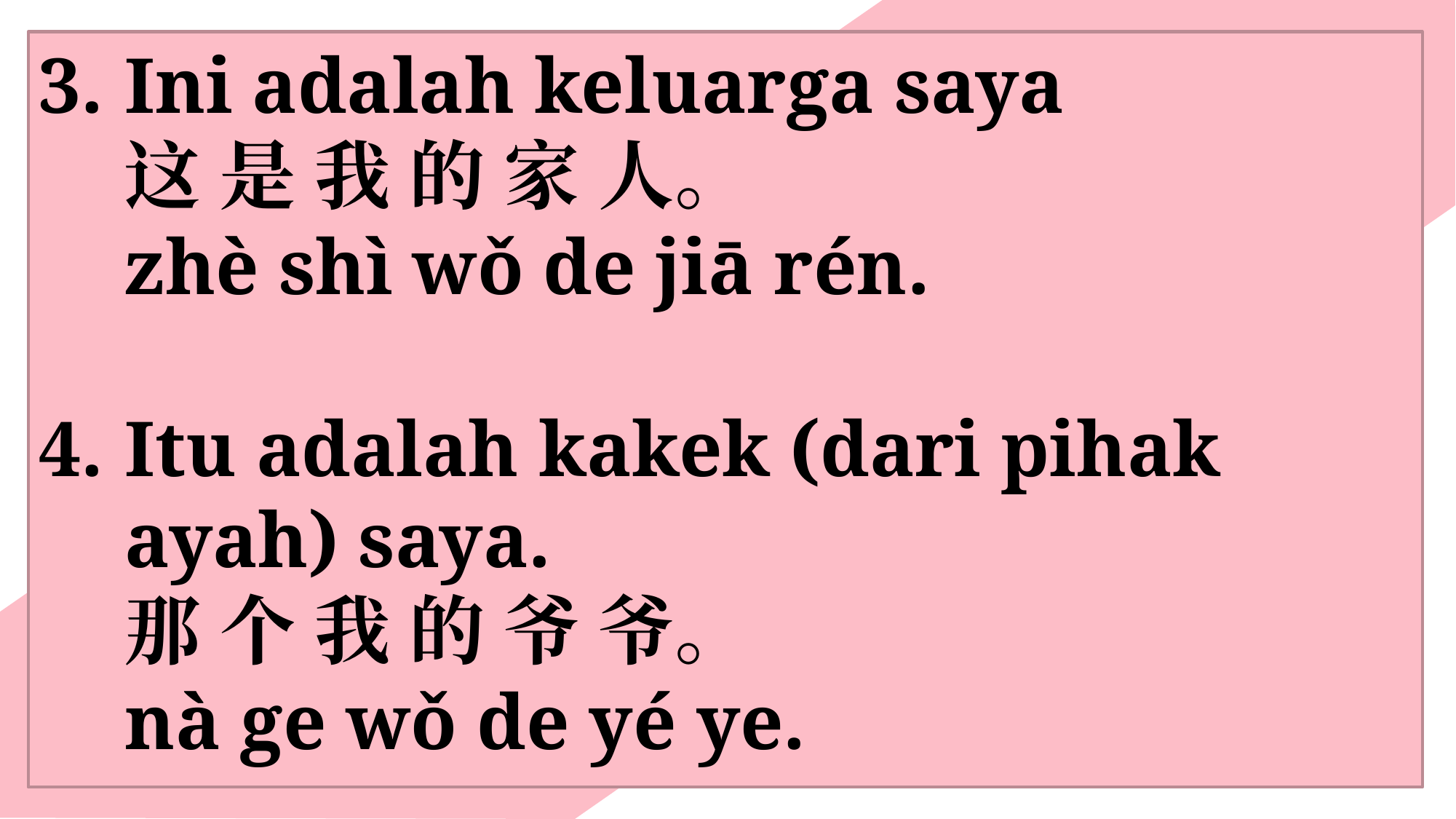

Ini adalah keluarga saya
这 是 我 的 家 人。
zhè shì wǒ de jiā rén.

Itu adalah kakek (dari pihak ayah) saya.
那 个 我 的 爷 爷。
nà ge wǒ de yé ye.